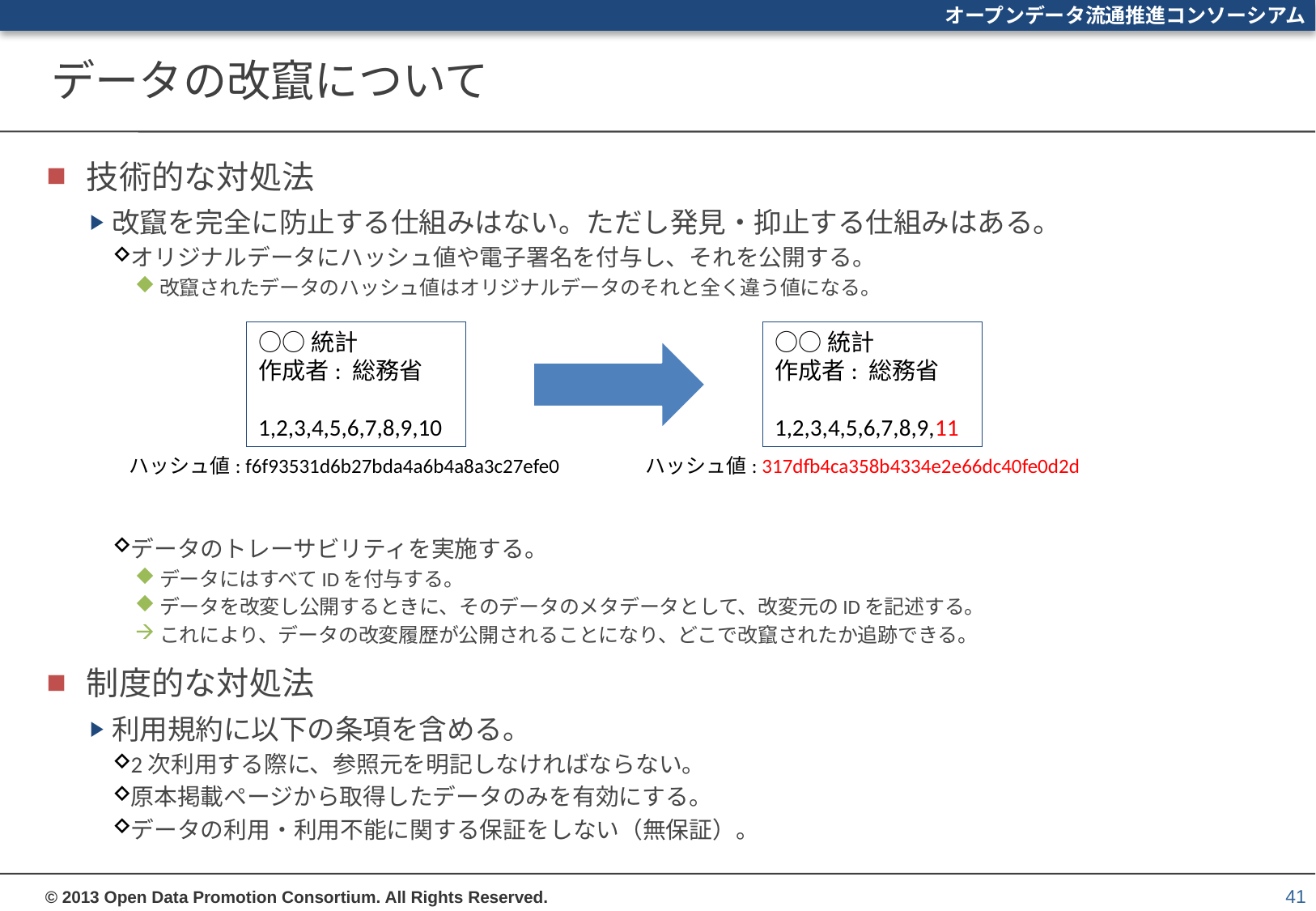

# データの改竄について
技術的な対処法
改竄を完全に防止する仕組みはない。ただし発見・抑止する仕組みはある。
オリジナルデータにハッシュ値や電子署名を付与し、それを公開する。
改竄されたデータのハッシュ値はオリジナルデータのそれと全く違う値になる。

データのトレーサビリティを実施する。
データにはすべてIDを付与する。
データを改変し公開するときに、そのデータのメタデータとして、改変元のIDを記述する。
これにより、データの改変履歴が公開されることになり、どこで改竄されたか追跡できる。
制度的な対処法
利用規約に以下の条項を含める。
2次利用する際に、参照元を明記しなければならない。
原本掲載ページから取得したデータのみを有効にする。
データの利用・利用不能に関する保証をしない（無保証）。
○○統計
作成者: 総務省

1,2,3,4,5,6,7,8,9,10
○○統計
作成者: 総務省

1,2,3,4,5,6,7,8,9,11

ハッシュ値: f6f93531d6b27bda4a6b4a8a3c27efe0
ハッシュ値: 317dfb4ca358b4334e2e66dc40fe0d2d
41